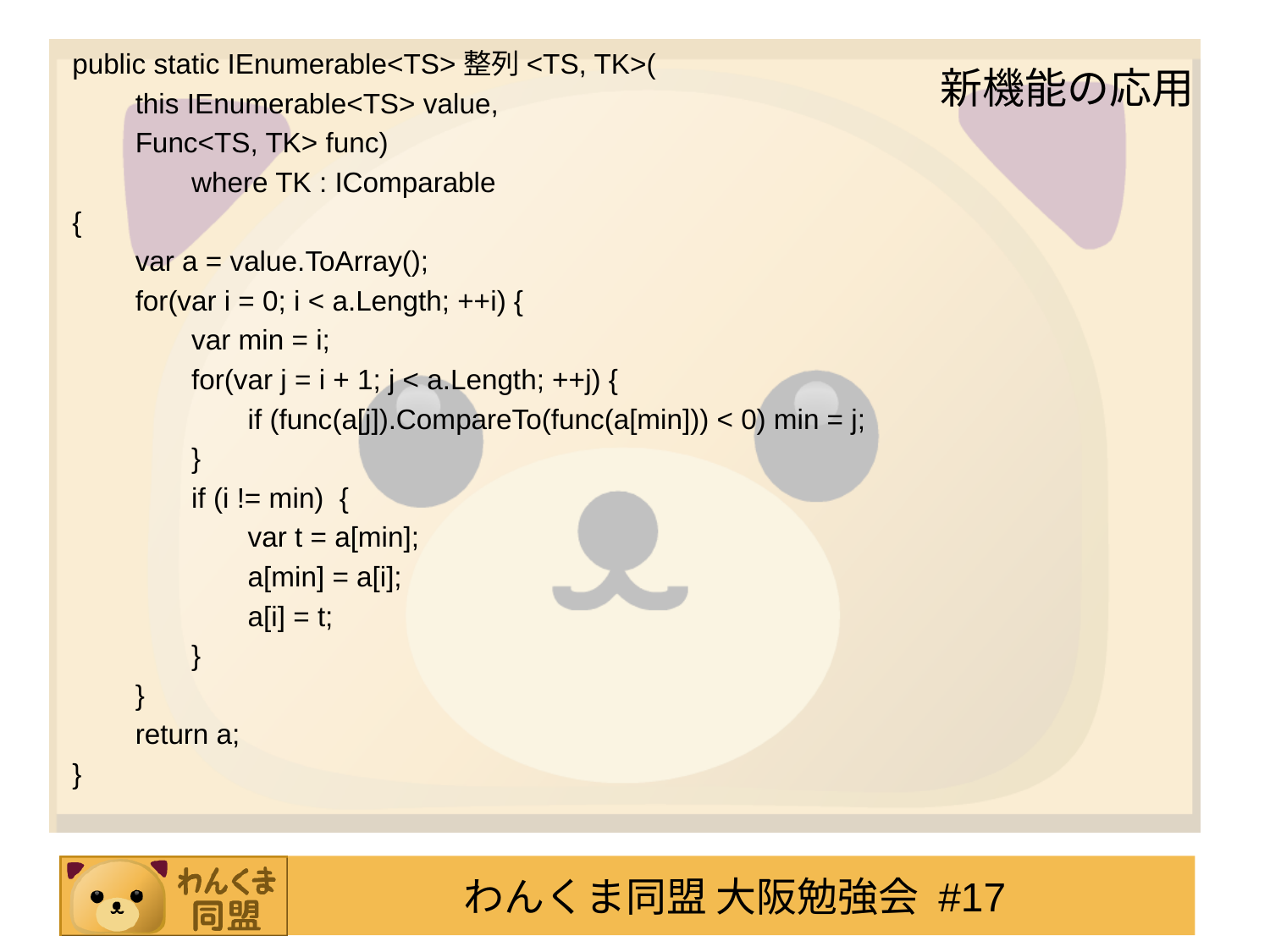

# 新機能の応用
public static IEnumerable<TS>整列<TS, TK>(
　　this IEnumerable<TS> value,
　　Func<TS, TK> func)
　　　　where TK : IComparable
{
　　var a = value.ToArray();
　　for(var i = 0; i < a.Length; ++i) {
　　　　var min = i;
　　　　for(var j = i + 1; j < a.Length; ++j) {
　　　　　　if (func(a[j]).CompareTo(func(a[min])) < 0) min = j;
　　　　}
　　　　if (i != min)  {
　　　　　　var t = a[min];
　　　　　　a[min] = a[i];
　　　　　　a[i] = t;
　　　　}
　　}
　　return a;
}